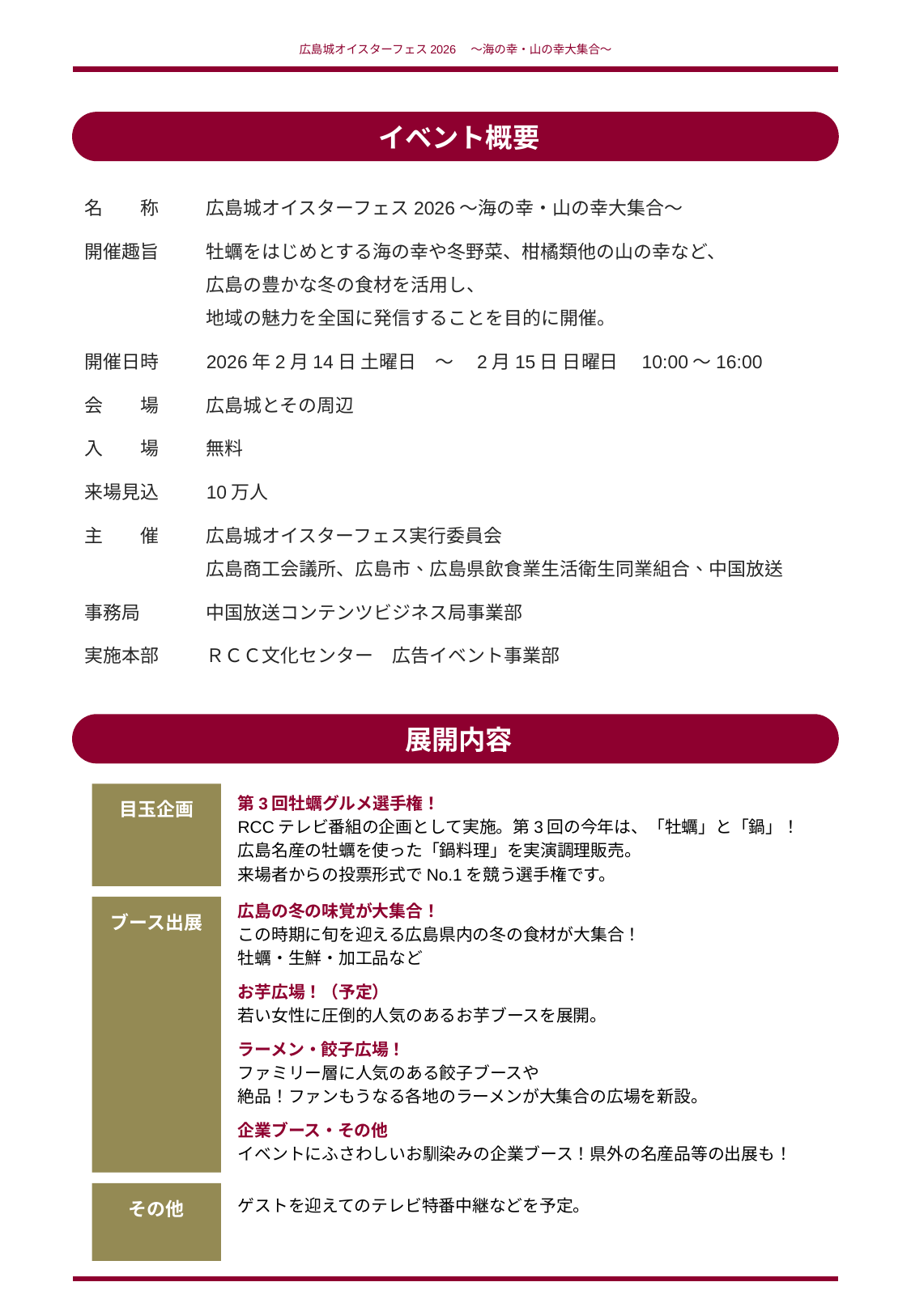

広島城オイスターフェス2026　～海の幸・山の幸大集合～
イベント概要
名　　称	広島城オイスターフェス2026～海の幸・山の幸大集合～
開催趣旨	牡蠣をはじめとする海の幸や冬野菜、柑橘類他の山の幸など、
	広島の豊かな冬の食材を活用し、
	地域の魅力を全国に発信することを目的に開催。
開催日時	2026年2月14日 土曜日　〜　2月15日 日曜日　10:00～16:00
会　　場	広島城とその周辺
入　　場	無料
来場見込	10万人
主　　催	広島城オイスターフェス実行委員会
	広島商工会議所、広島市、広島県飲食業生活衛生同業組合、中国放送
事務局	中国放送コンテンツビジネス局事業部
実施本部	ＲＣＣ文化センター　広告イベント事業部

展開内容
目玉企画
第3回牡蠣グルメ選手権！
RCCテレビ番組の企画として実施。第3回の今年は、「牡蠣」と「鍋」！
広島名産の牡蠣を使った「鍋料理」を実演調理販売。
来場者からの投票形式でNo.1を競う選手権です。
広島の冬の味覚が大集合！
この時期に旬を迎える広島県内の冬の食材が大集合！
牡蠣・生鮮・加工品など
お芋広場！（予定）
若い女性に圧倒的人気のあるお芋ブースを展開。
ラーメン・餃子広場！
ファミリー層に人気のある餃子ブースや
絶品！ファンもうなる各地のラーメンが大集合の広場を新設。
企業ブース・その他
イベントにふさわしいお馴染みの企業ブース！県外の名産品等の出展も！
ブース出展
その他
ゲストを迎えてのテレビ特番中継などを予定。